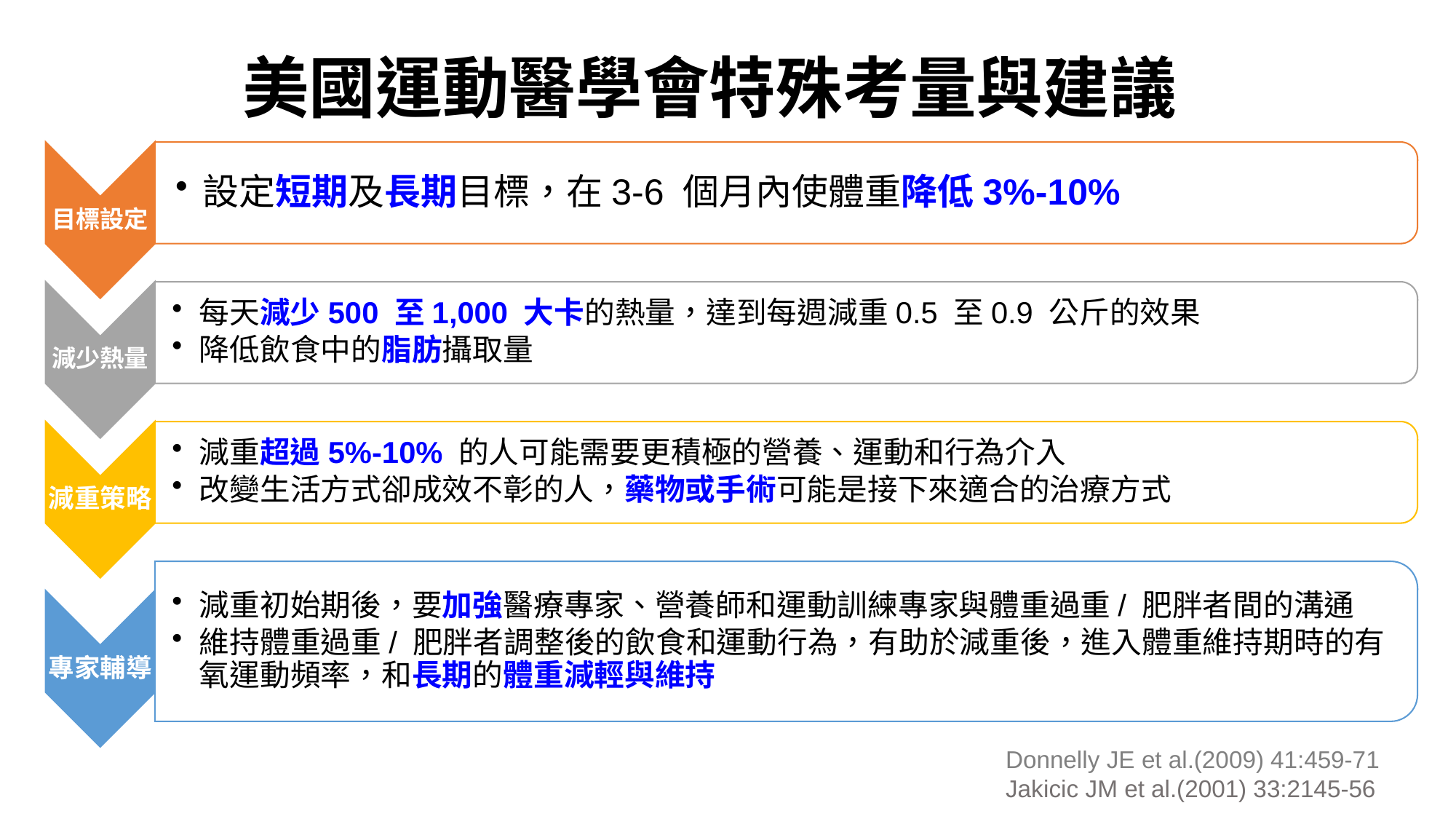

美國運動醫學會特殊考量與建議
目標設定
設定短期及長期目標，在3-6 個月內使體重降低3%-10%
減少熱量
每天減少500 至1,000 大卡的熱量，達到每週減重0.5 至0.9 公斤的效果
降低飲食中的脂肪攝取量
減重策略
減重超過5%-10% 的人可能需要更積極的營養、運動和行為介入
改變生活方式卻成效不彰的人，藥物或手術可能是接下來適合的治療方式
專家輔導
減重初始期後，要加強醫療專家、營養師和運動訓練專家與體重過重/ 肥胖者間的溝通
維持體重過重/ 肥胖者調整後的飲食和運動行為，有助於減重後，進入體重維持期時的有氧運動頻率，和長期的體重減輕與維持
Donnelly JE et al.(2009) 41:459-71
Jakicic JM et al.(2001) 33:2145-56